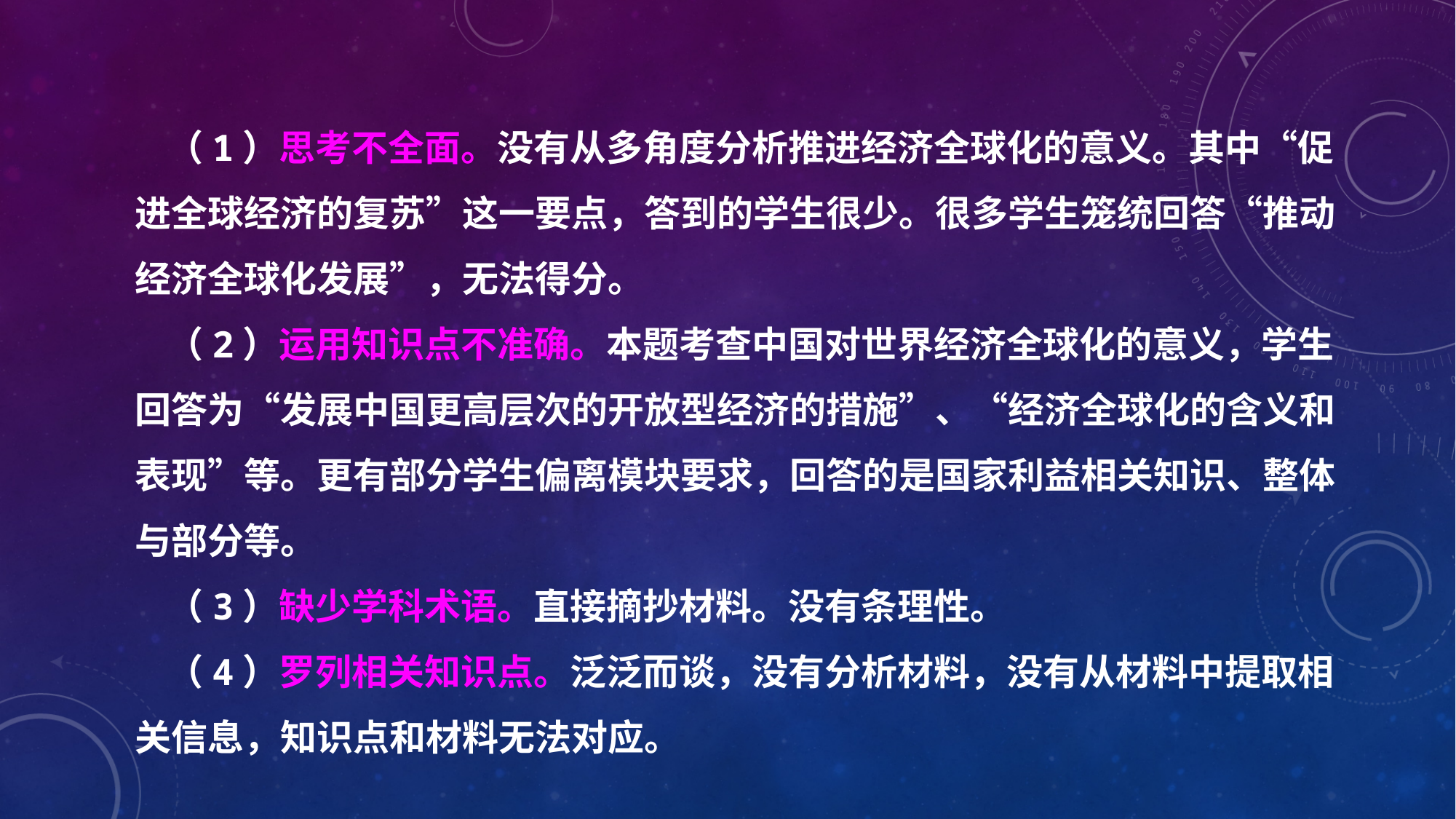

（1）思考不全面。没有从多角度分析推进经济全球化的意义。其中“促进全球经济的复苏”这一要点，答到的学生很少。很多学生笼统回答“推动经济全球化发展”，无法得分。
（2）运用知识点不准确。本题考查中国对世界经济全球化的意义，学生回答为“发展中国更高层次的开放型经济的措施”、“经济全球化的含义和表现”等。更有部分学生偏离模块要求，回答的是国家利益相关知识、整体与部分等。
（3）缺少学科术语。直接摘抄材料。没有条理性。
（4）罗列相关知识点。泛泛而谈，没有分析材料，没有从材料中提取相关信息，知识点和材料无法对应。